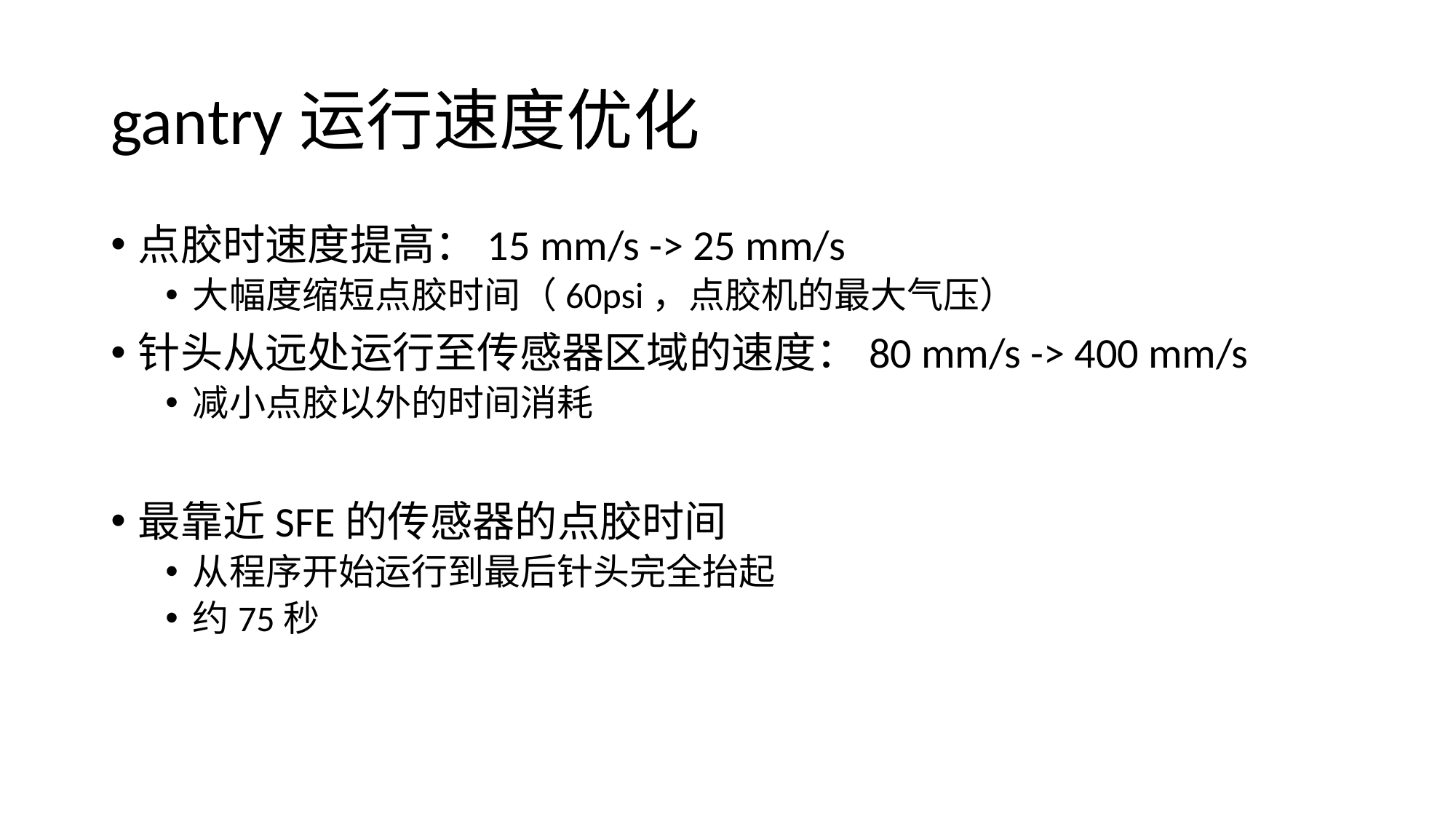

# gantry运行速度优化
点胶时速度提高：15 mm/s -> 25 mm/s
大幅度缩短点胶时间（60psi，点胶机的最大气压）
针头从远处运行至传感器区域的速度：80 mm/s -> 400 mm/s
减小点胶以外的时间消耗

最靠近SFE的传感器的点胶时间
从程序开始运行到最后针头完全抬起
约75秒